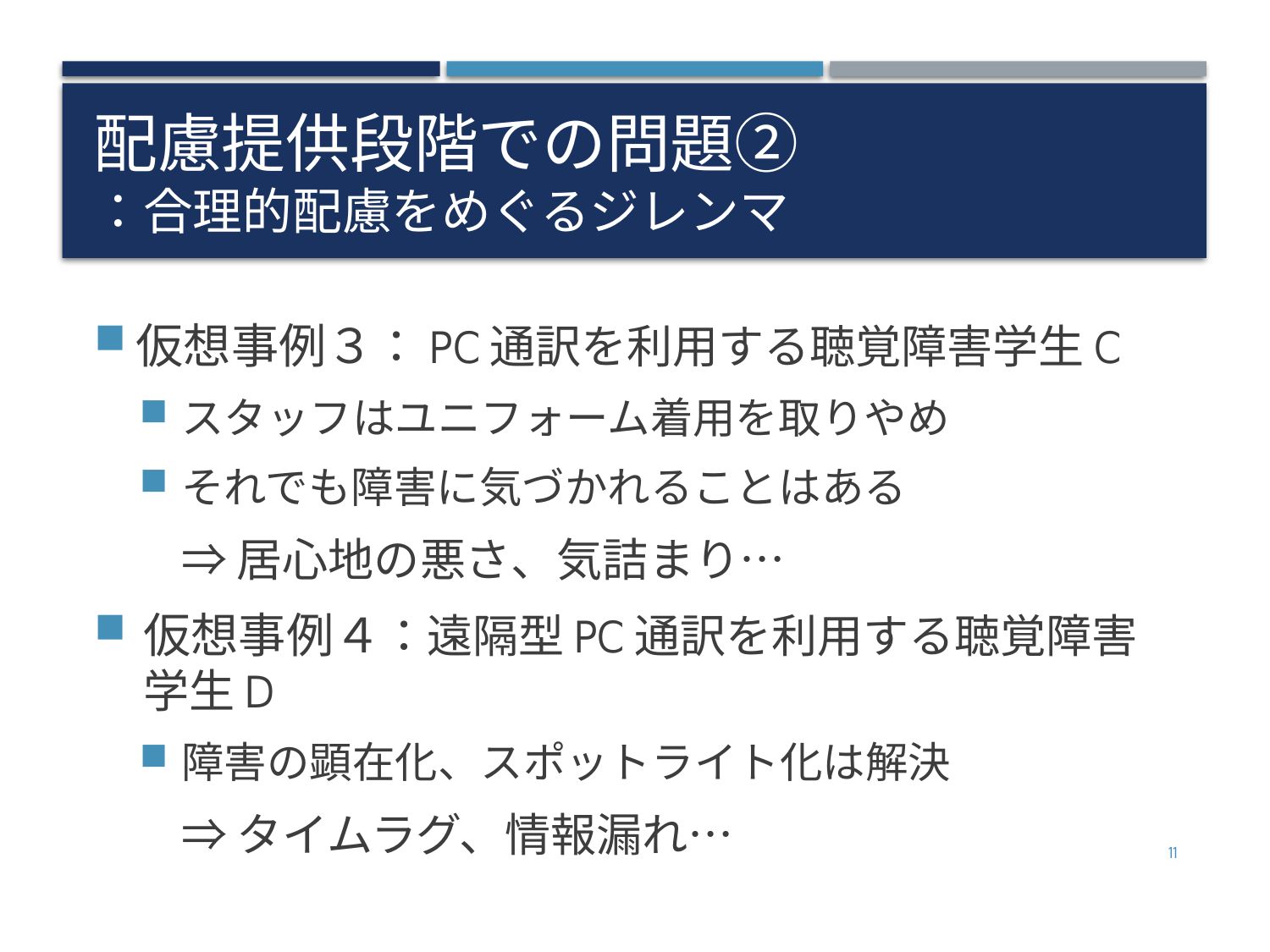

# 配慮提供段階での問題② ：合理的配慮をめぐるジレンマ
仮想事例３：PC通訳を利用する聴覚障害学生C
スタッフはユニフォーム着用を取りやめ
それでも障害に気づかれることはある
⇒居心地の悪さ、気詰まり…
仮想事例４：遠隔型PC通訳を利用する聴覚障害
学生D
障害の顕在化、スポットライト化は解決
⇒タイムラグ、情報漏れ…

11